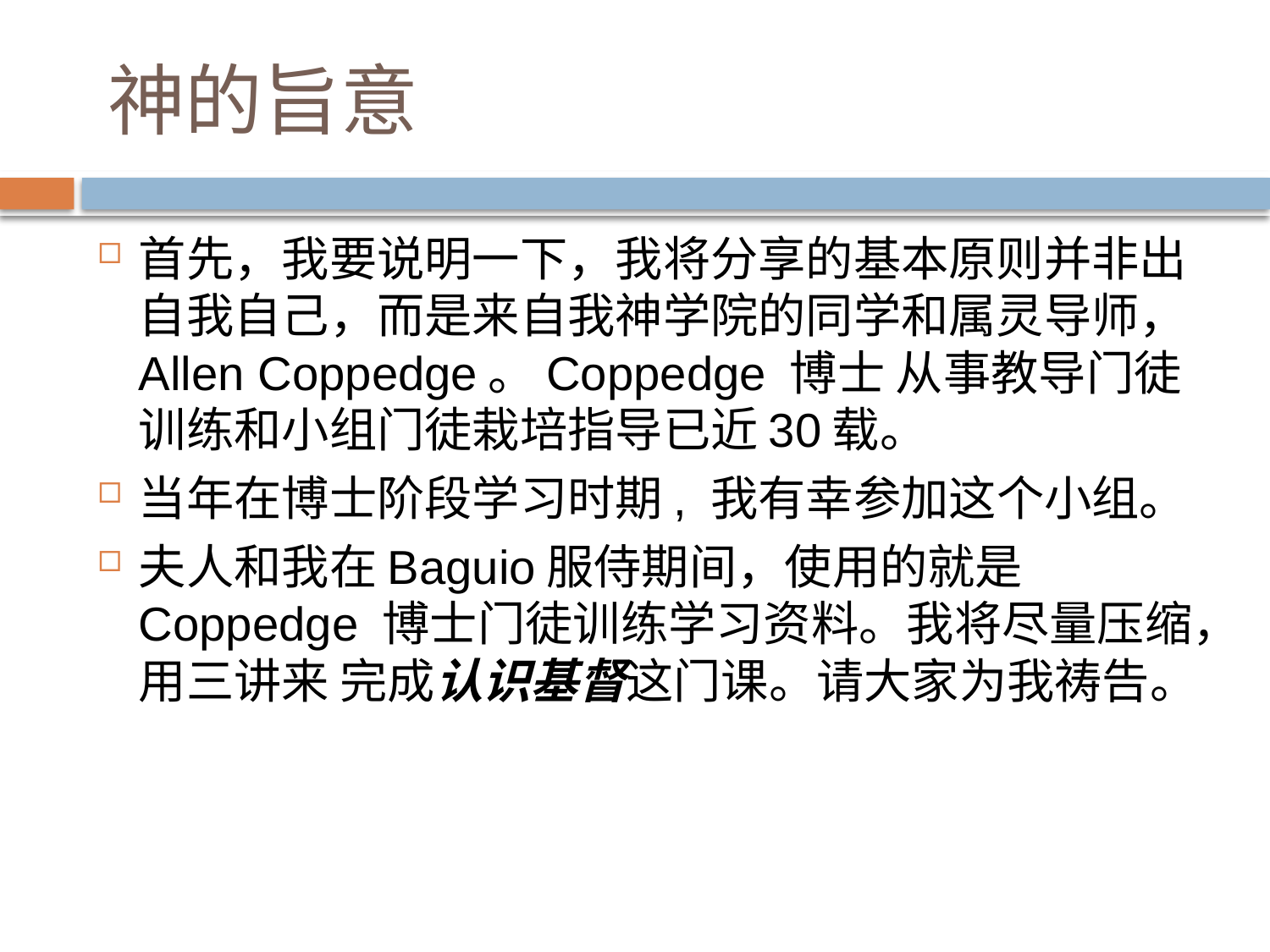

# 神的旨意
首先，我要说明一下，我将分享的基本原则并非出自我自己，而是来自我神学院的同学和属灵导师，Allen Coppedge。Coppedge 博士 从事教导门徒训练和小组门徒栽培指导已近30载。
当年在博士阶段学习时期, 我有幸参加这个小组。
夫人和我在Baguio服侍期间，使用的就是Coppedge 博士门徒训练学习资料。我将尽量压缩，用三讲来 完成认识基督这门课。请大家为我祷告。